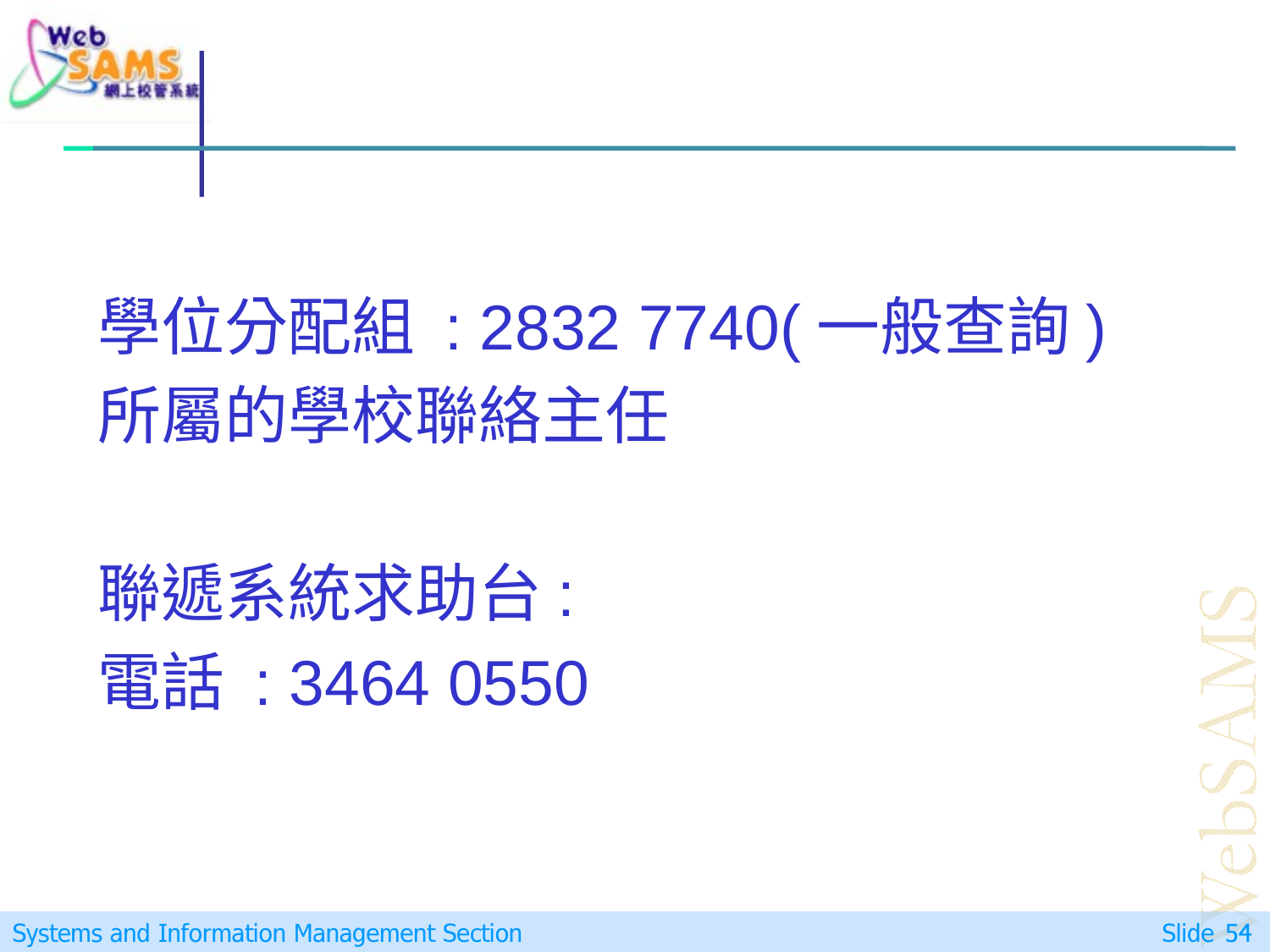

學位分配組 : 2832 7740(一般查詢)
所屬的學校聯絡主任

聯遞系統求助台:
電話 : 3464 0550